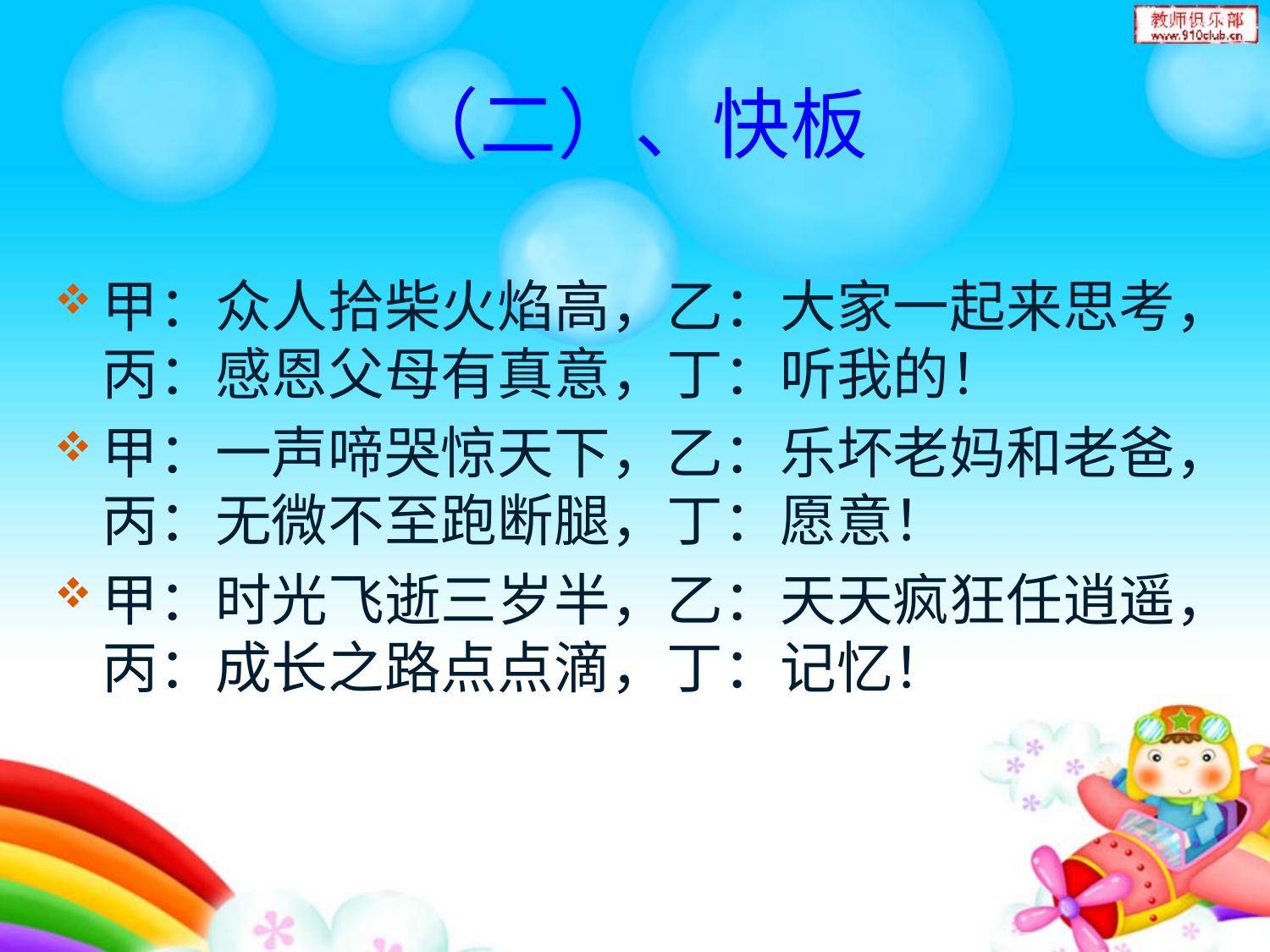

# （二）、快板
甲：众人拾柴火焰高，乙：大家一起来思考，丙：感恩父母有真意，丁：听我的！
甲：一声啼哭惊天下，乙：乐坏老妈和老爸，丙：无微不至跑断腿，丁：愿意！
甲：时光飞逝三岁半，乙：天天疯狂任逍遥，丙：成长之路点点滴，丁：记忆！